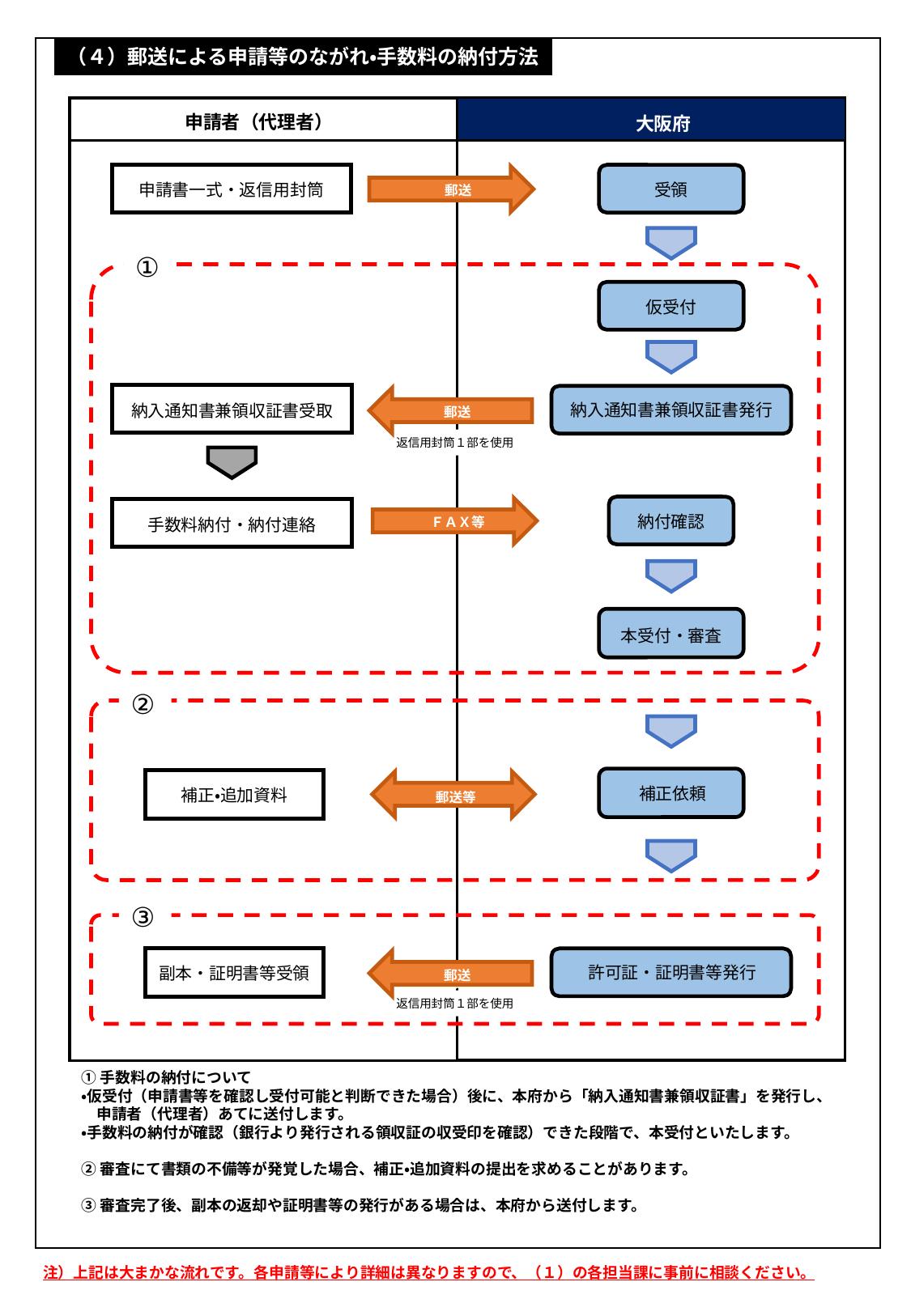

（４）郵送による申請等のながれ・手数料の納付方法

申請者（代理者）
大阪府

受領
申請書一式・返信用封筒
郵送

①

仮受付

納入通知書兼領収証書発行
納入通知書兼領収証書受取
郵送
郵送
返信用封筒１部を使用

納付確認
ＦＡＸ等
手数料納付・納付連絡

本受付・審査
②

補正・追加資料

補正依頼
郵送等

③

副本・証明書等受領

許可証・証明書等発行
郵送
郵送
郵送
返信用封筒１部を使用
①手数料の納付について
・仮受付（申請書等を確認し受付可能と判断できた場合）後に、本府から「納入通知書兼領収証書」を発行し、
　申請者（代理者）あてに送付します。
・手数料の納付が確認（銀行より発行される領収証の収受印を確認）できた段階で、本受付といたします。

②審査にて書類の不備等が発覚した場合、補正・追加資料の提出を求めることがあります。

③審査完了後、副本の返却や証明書等の発行がある場合は、本府から送付します。
注）上記は大まかな流れです。各申請等により詳細は異なりますので、（１）の各担当課に事前に相談ください。